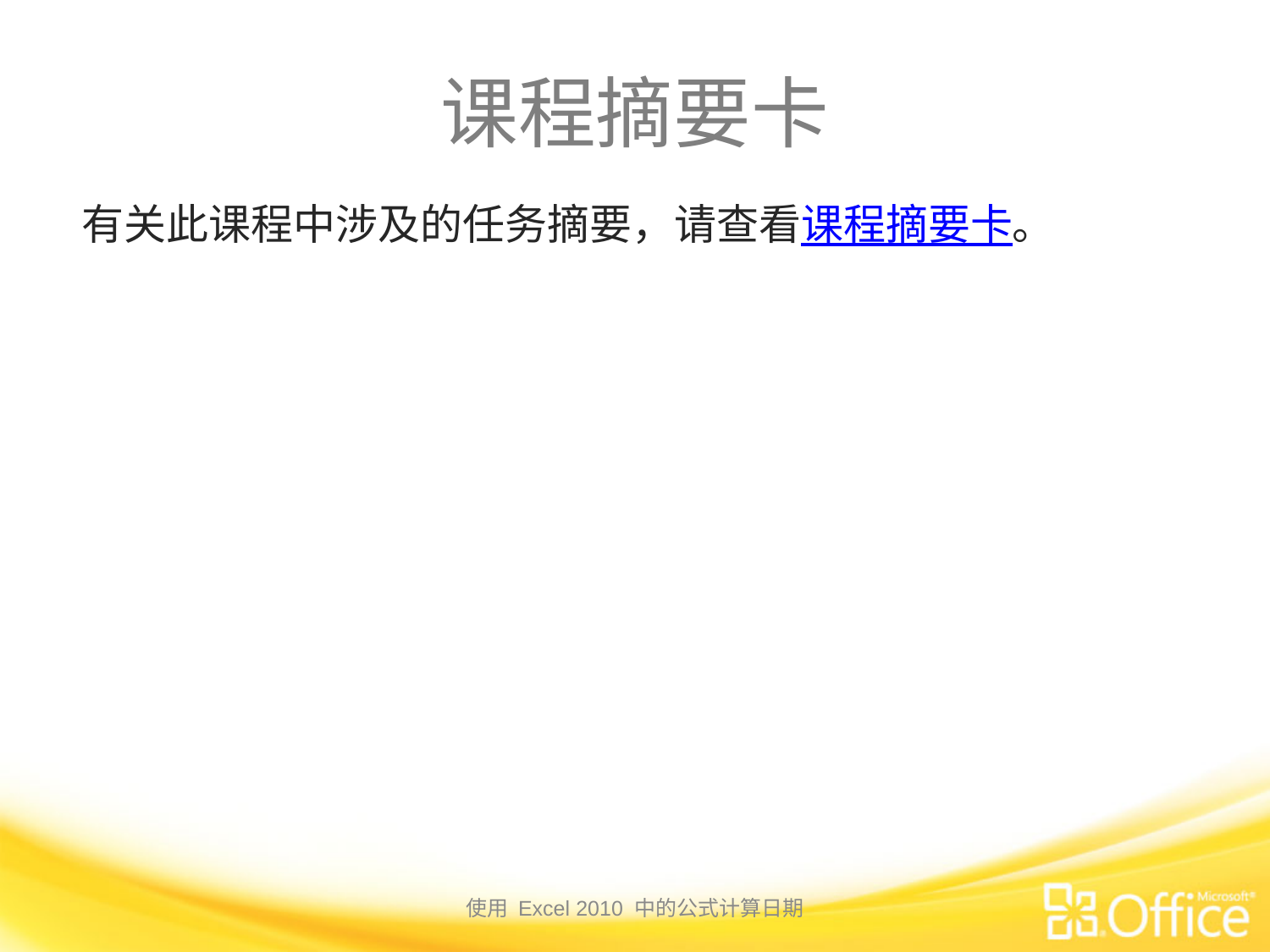

# 课程摘要卡
有关此课程中涉及的任务摘要，请查看课程摘要卡。
使用 Excel 2010 中的公式计算日期